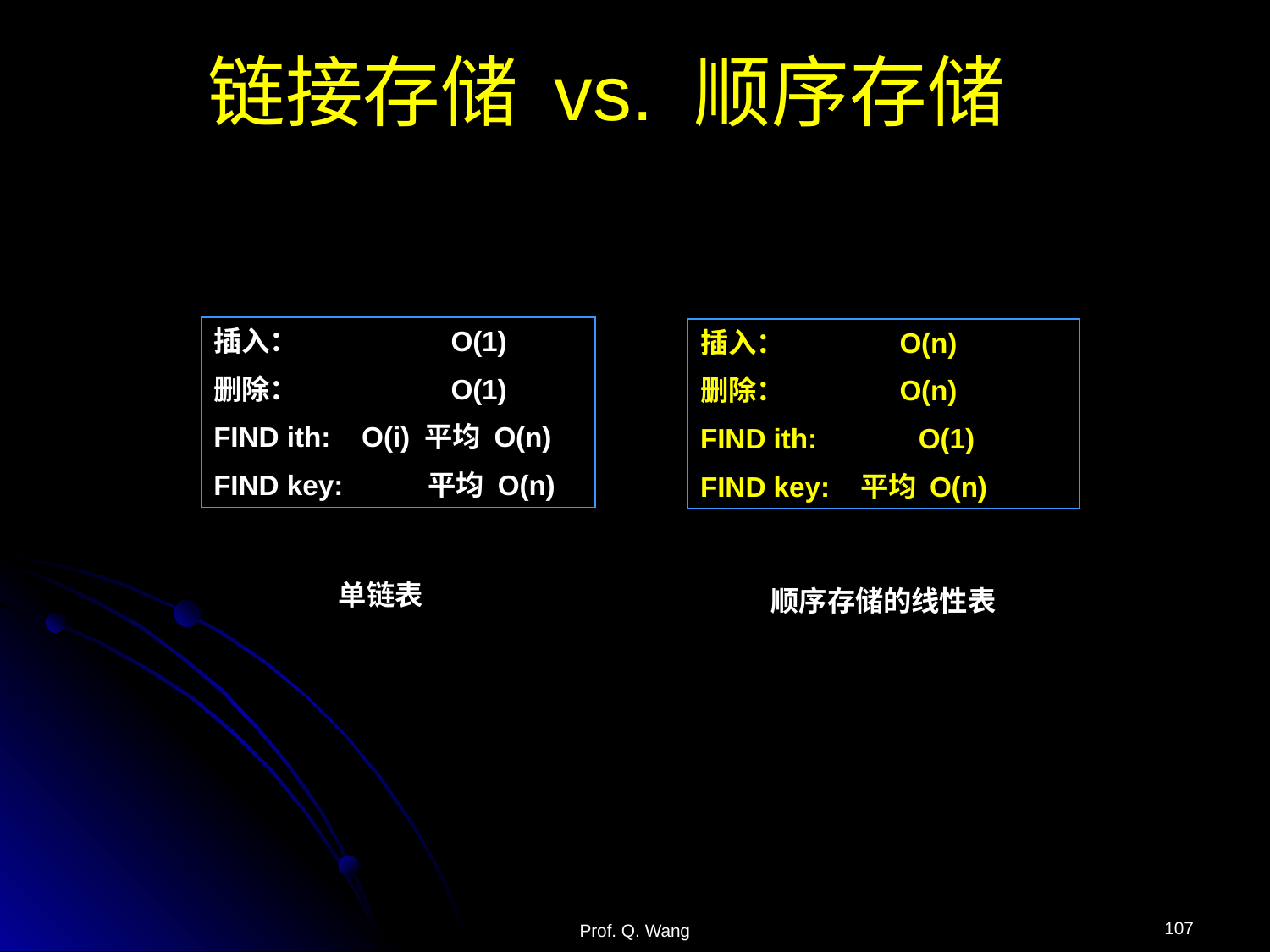

# 链接存储 vs. 顺序存储
插入：                       O(1)
删除：                       O(1)
FIND ith:    O(i) 平均 O(n)
FIND key:          平均 O(n)
插入：                 O(n)
删除：                 O(n)
FIND ith:             O(1)
FIND key:   平均 O(n)
单链表
顺序存储的线性表

107

Prof. Q. Wang